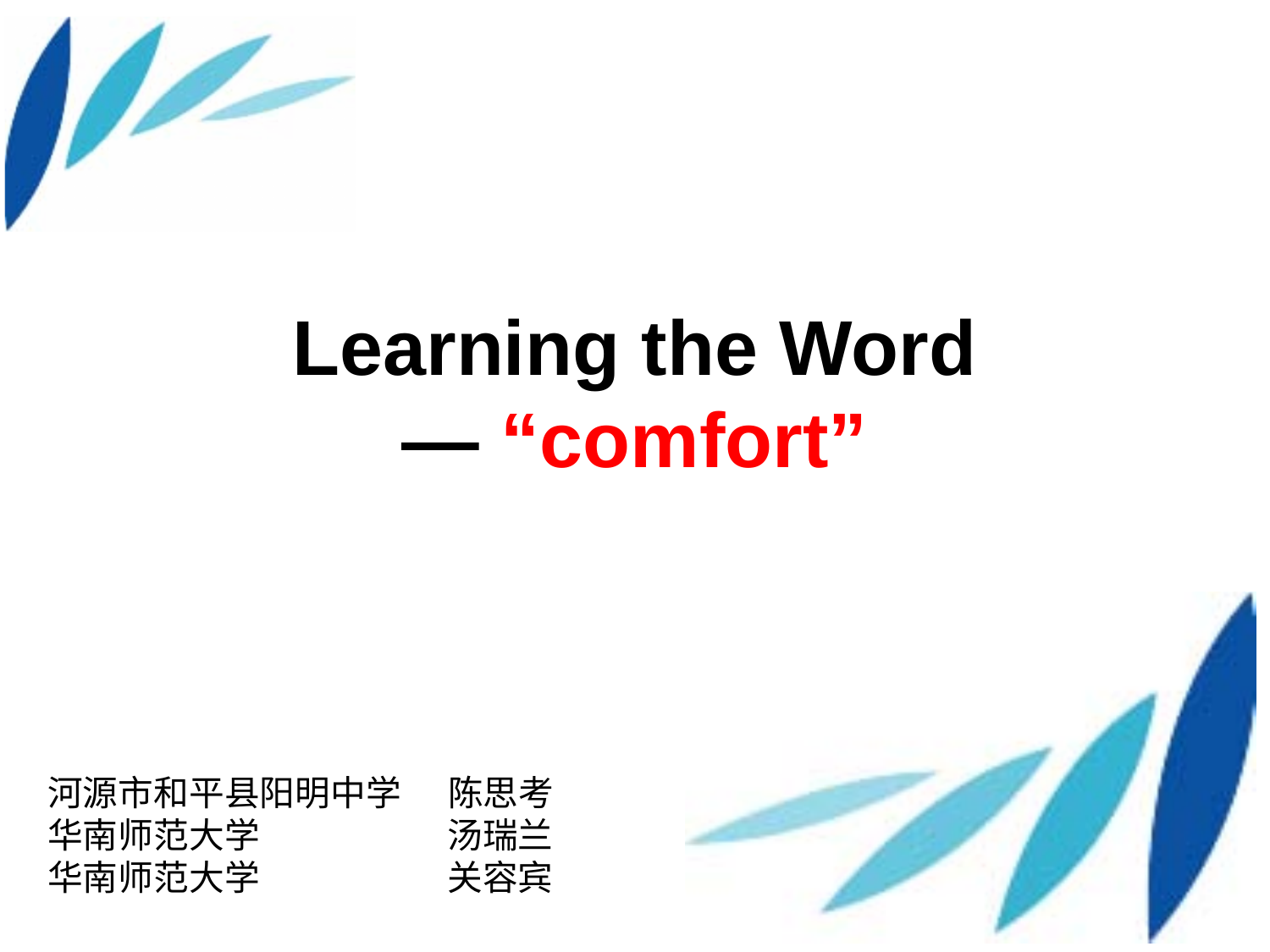

# Learning the Word — “comfort”
河源市和平县阳明中学      陈思考
华南师范大学                        汤瑞兰
华南师范大学                        关容宾